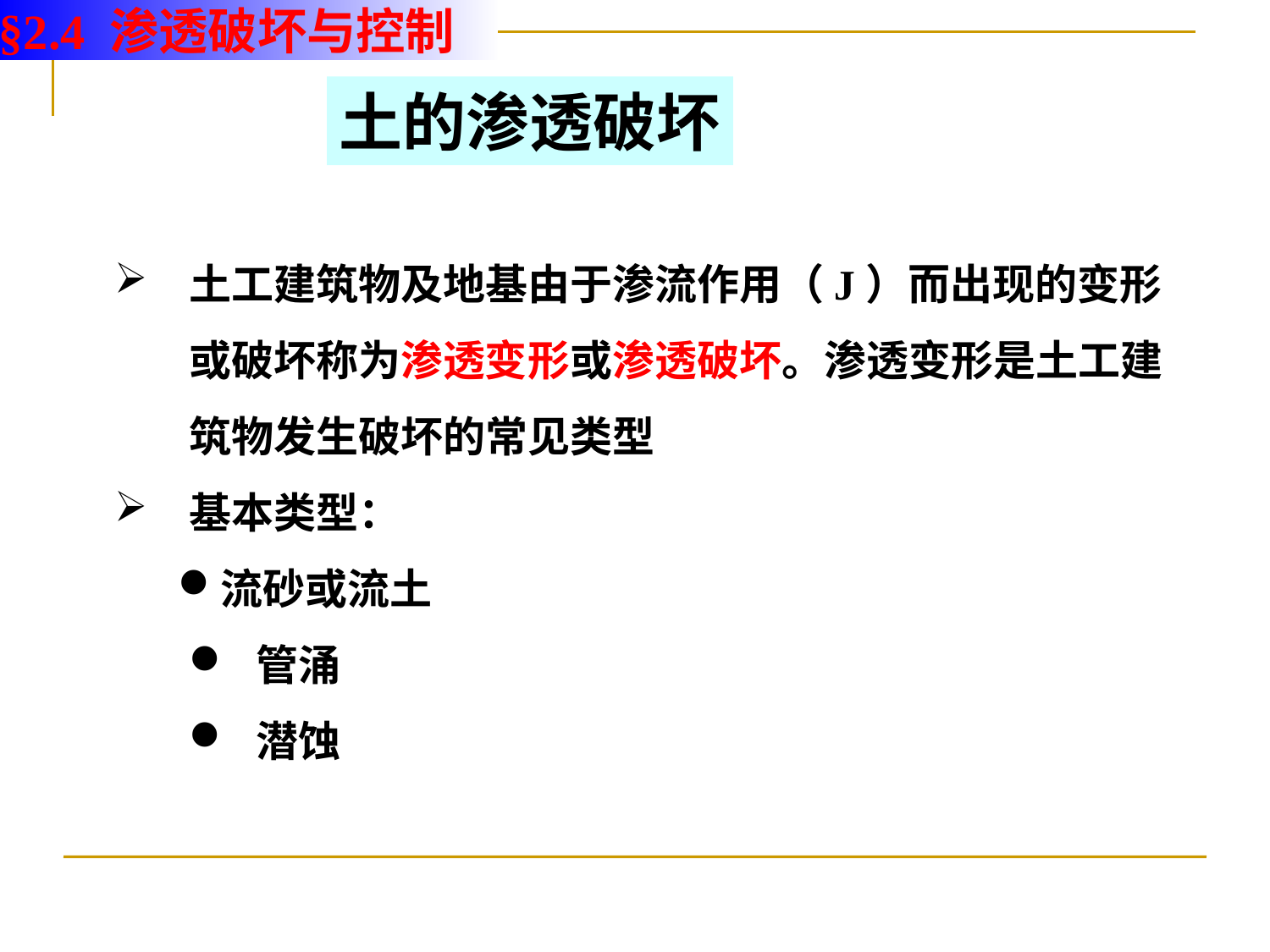

§2.4 渗透破坏与控制
土的渗透破坏
土工建筑物及地基由于渗流作用（J）而出现的变形或破坏称为渗透变形或渗透破坏。渗透变形是土工建筑物发生破坏的常见类型
基本类型：
流砂或流土
 管涌
 潜蚀